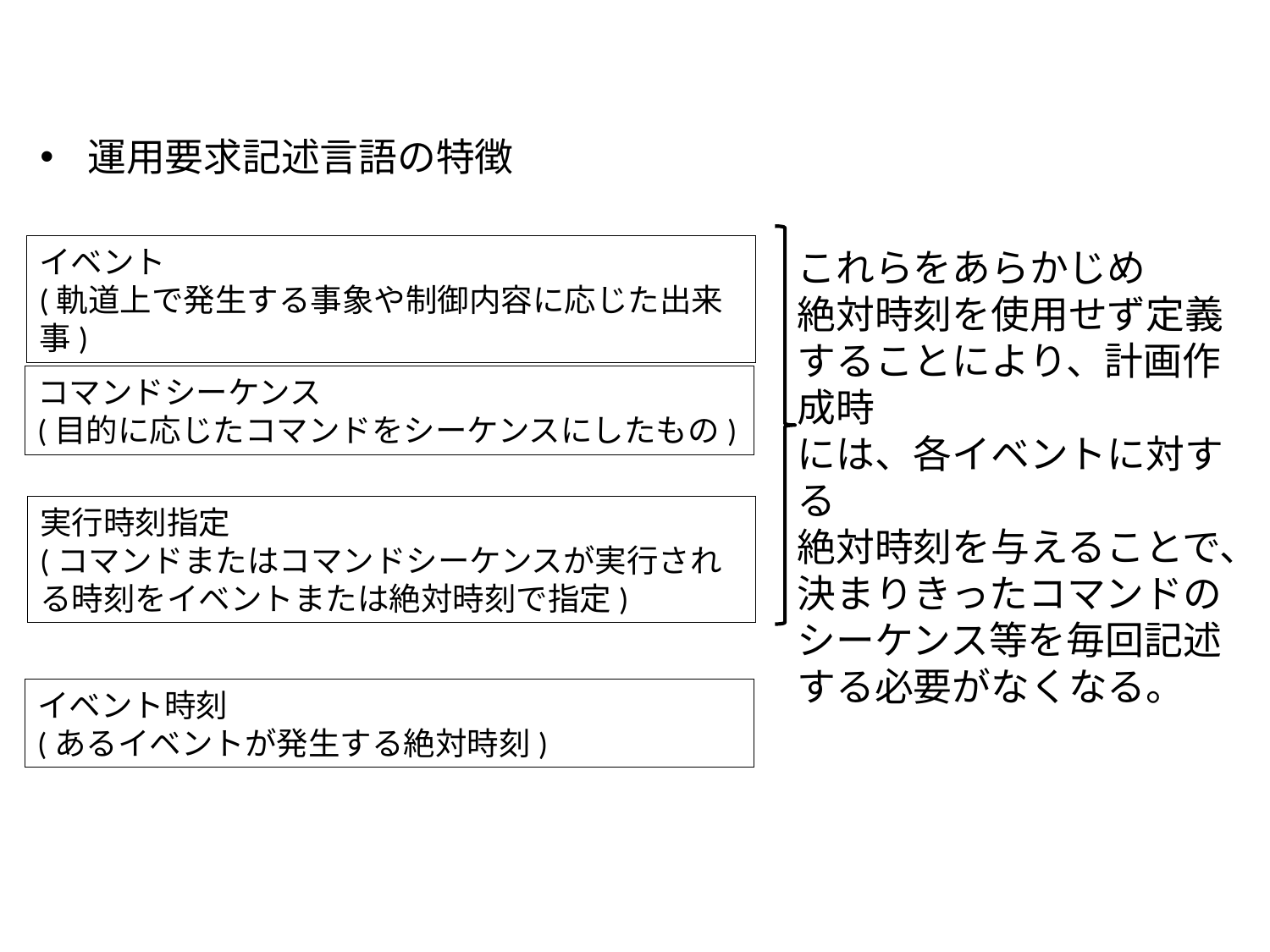

運用要求記述言語の特徴

イベント
(軌道上で発生する事象や制御内容に応じた出来事)
これらをあらかじめ
絶対時刻を使用せず定義
することにより、計画作成時
には、各イベントに対する
絶対時刻を与えることで、
決まりきったコマンドの
シーケンス等を毎回記述
する必要がなくなる。
コマンドシーケンス
(目的に応じたコマンドをシーケンスにしたもの)
実行時刻指定
(コマンドまたはコマンドシーケンスが実行される時刻をイベントまたは絶対時刻で指定)
イベント時刻
(あるイベントが発生する絶対時刻)